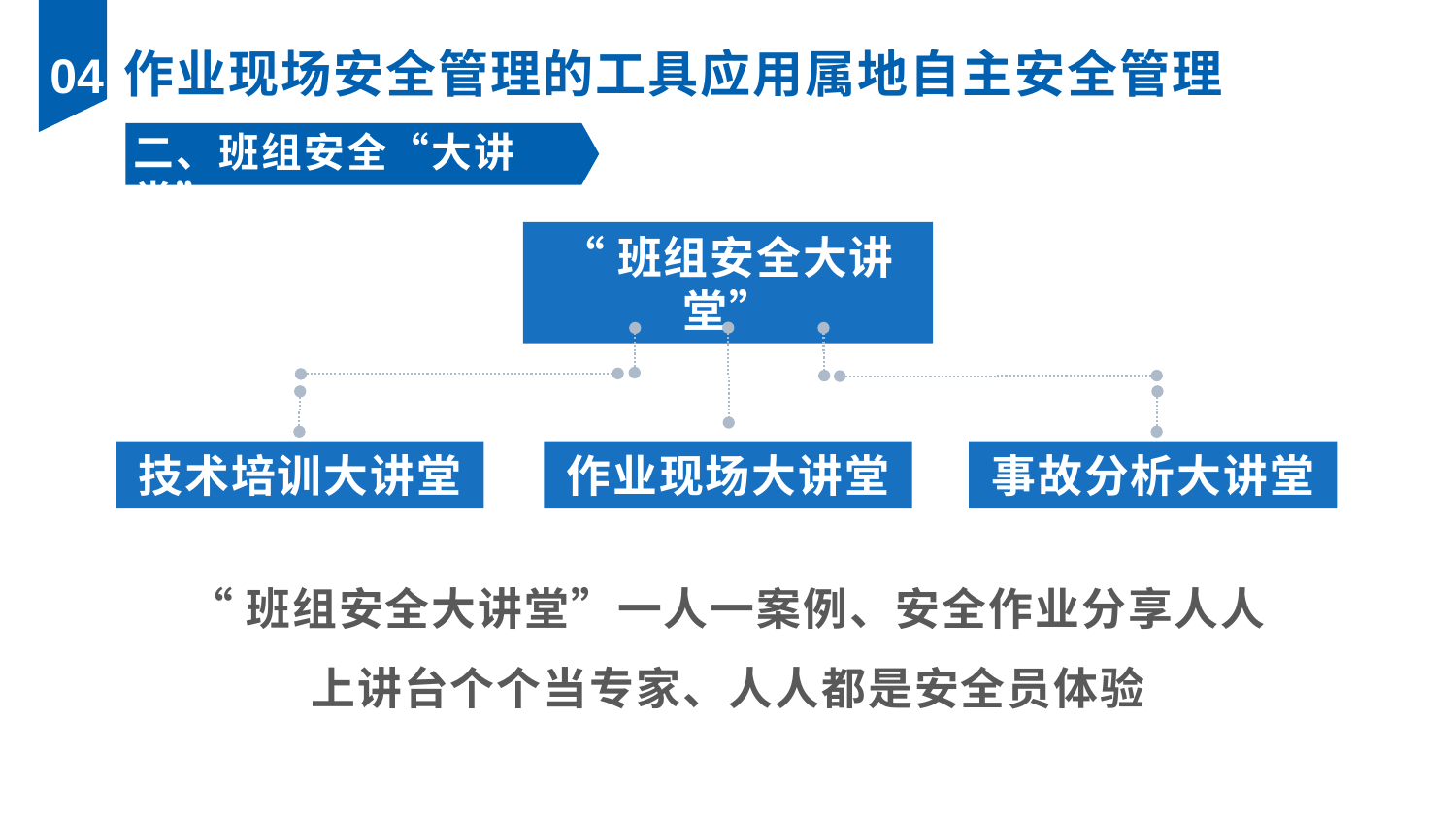

作业现场安全管理的工具应用属地自主安全管理
04
二、班组安全“大讲堂”

“班组安全大讲堂”
技术培训大讲堂
作业现场大讲堂
事故分析大讲堂
“班组安全大讲堂”一人一案例、安全作业分享人人上讲台个个当专家、人人都是安全员体验